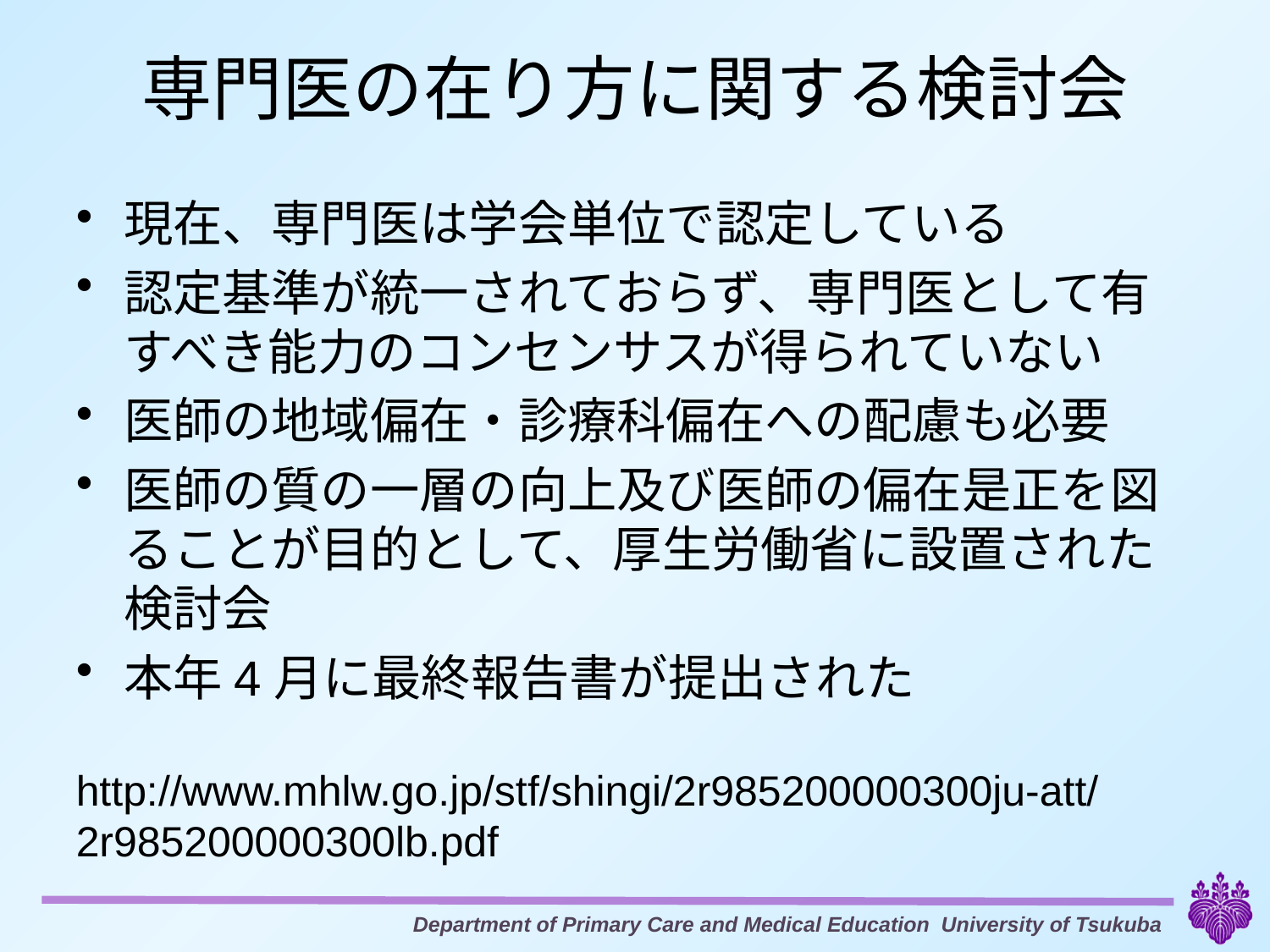

# 専門医の在り方に関する検討会
現在、専門医は学会単位で認定している
認定基準が統一されておらず、専門医として有すべき能力のコンセンサスが得られていない
医師の地域偏在・診療科偏在への配慮も必要
医師の質の一層の向上及び医師の偏在是正を図ることが目的として、厚生労働省に設置された検討会
本年4月に最終報告書が提出された

http://www.mhlw.go.jp/stf/shingi/2r985200000300ju-att/2r985200000300lb.pdf